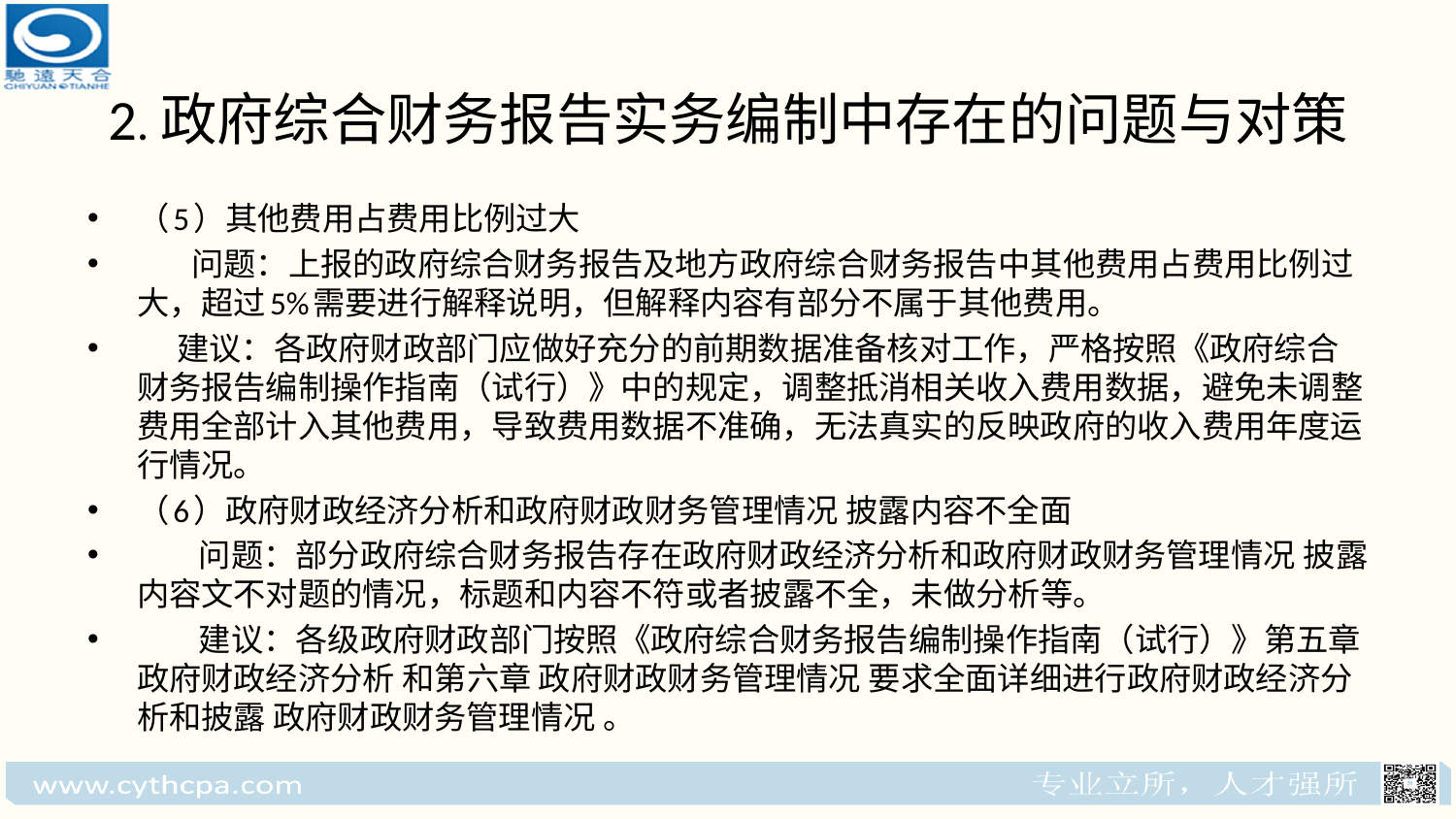

# 2.政府综合财务报告实务编制中存在的问题与对策
（5）其他费用占费用比例过大
       问题：上报的政府综合财务报告及地方政府综合财务报告中其他费用占费用比例过大，超过5%需要进行解释说明，但解释内容有部分不属于其他费用。
     建议：各政府财政部门应做好充分的前期数据准备核对工作，严格按照《政府综合财务报告编制操作指南（试行）》中的规定，调整抵消相关收入费用数据，避免未调整费用全部计入其他费用，导致费用数据不准确，无法真实的反映政府的收入费用年度运行情况。
（6）政府财政经济分析和政府财政财务管理情况 披露内容不全面
        问题：部分政府综合财务报告存在政府财政经济分析和政府财政财务管理情况 披露内容文不对题的情况，标题和内容不符或者披露不全，未做分析等。
        建议：各级政府财政部门按照《政府综合财务报告编制操作指南（试行）》第五章 政府财政经济分析 和第六章 政府财政财务管理情况 要求全面详细进行政府财政经济分析和披露 政府财政财务管理情况 。